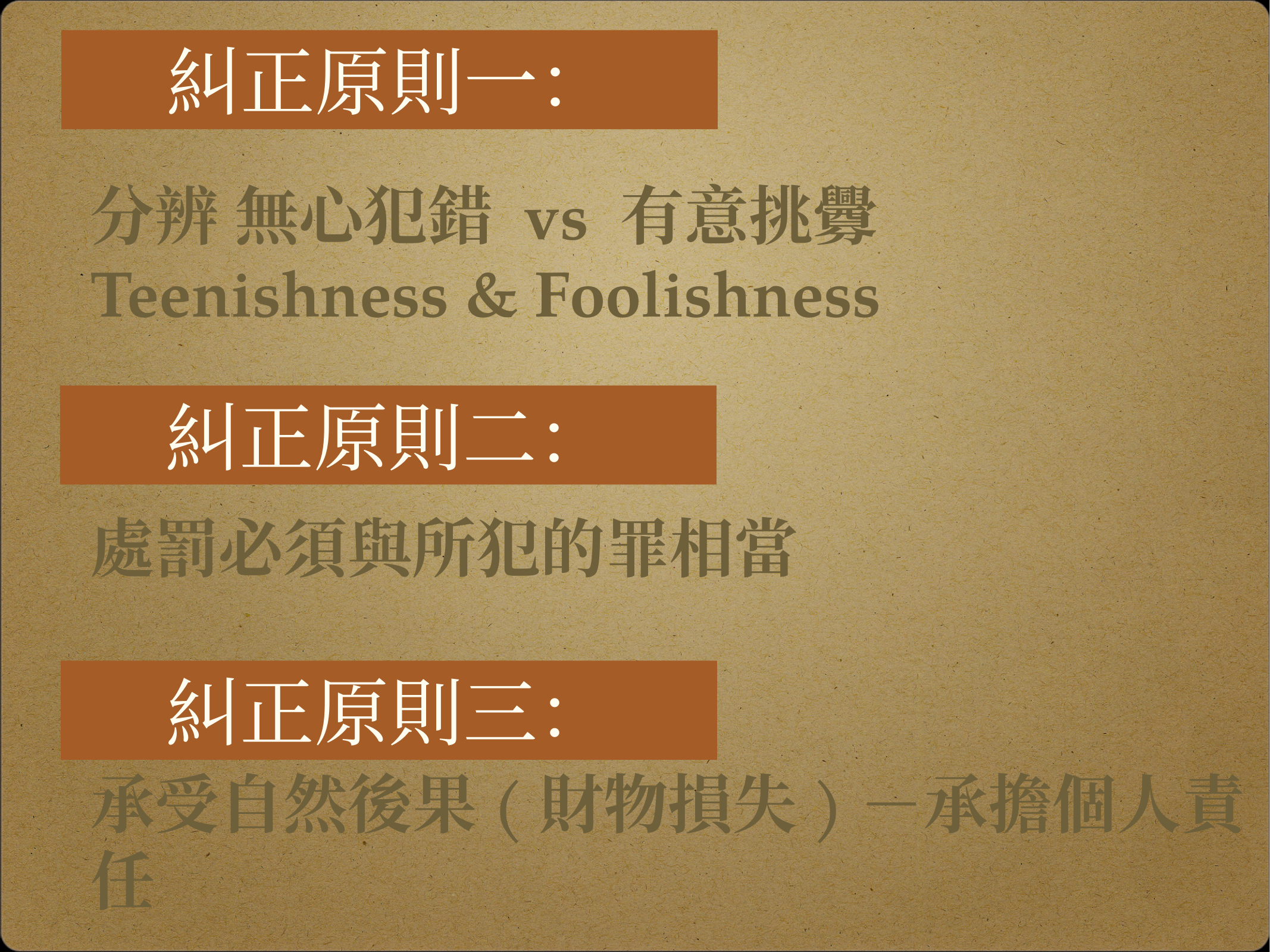

糾正原則一：
分辨 無心犯錯 vs 有意挑釁
Teenishness & Foolishness
糾正原則二：
處罰必須與所犯的罪相當
糾正原則三：
承受自然後果(財物損失)－承擔個人責任